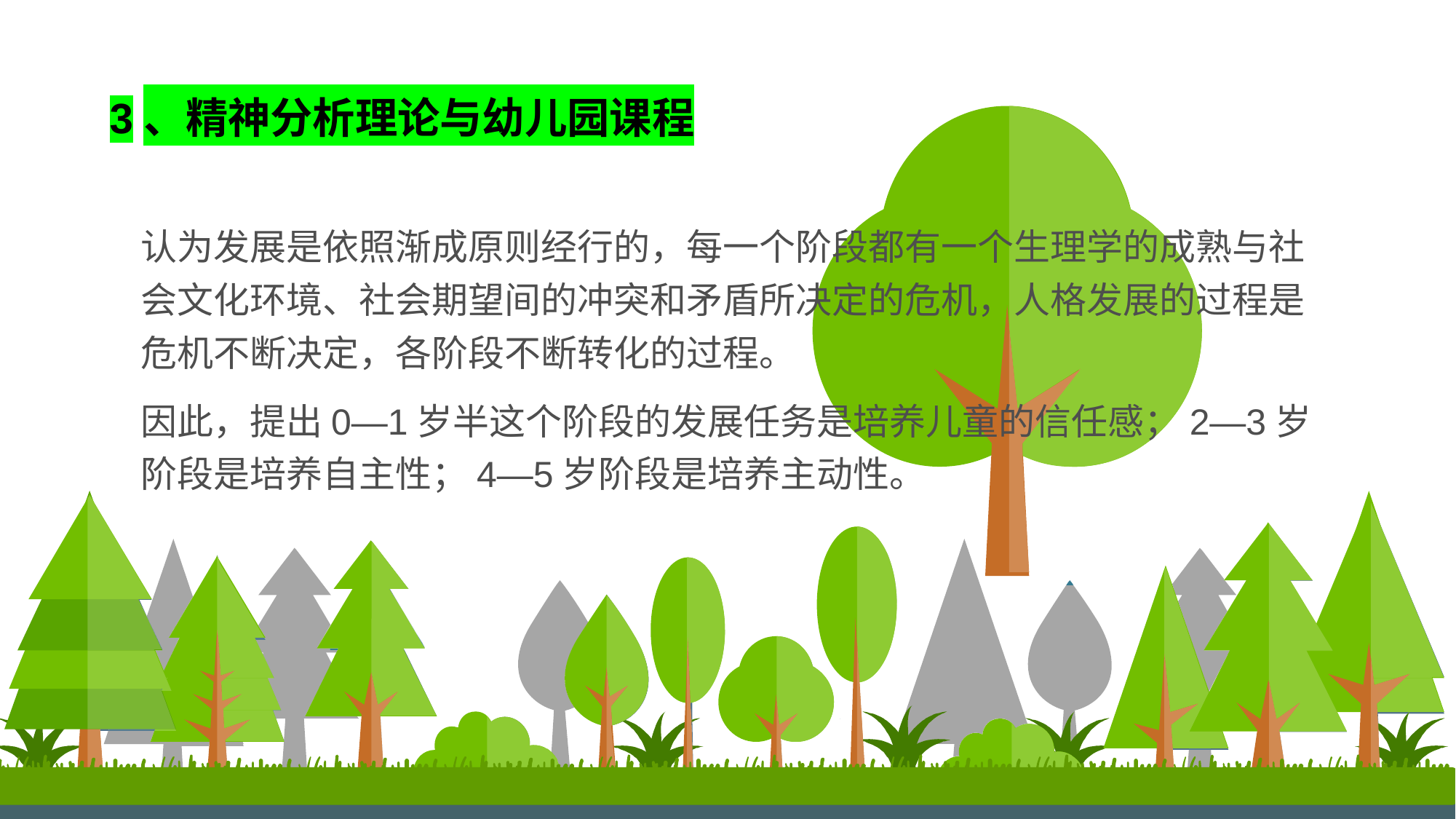

3、精神分析理论与幼儿园课程

认为发展是依照渐成原则经行的，每一个阶段都有一个生理学的成熟与社会文化环境、社会期望间的冲突和矛盾所决定的危机，人格发展的过程是危机不断决定，各阶段不断转化的过程。
因此，提出0—1岁半这个阶段的发展任务是培养儿童的信任感；2—3岁阶段是培养自主性；4—5岁阶段是培养主动性。